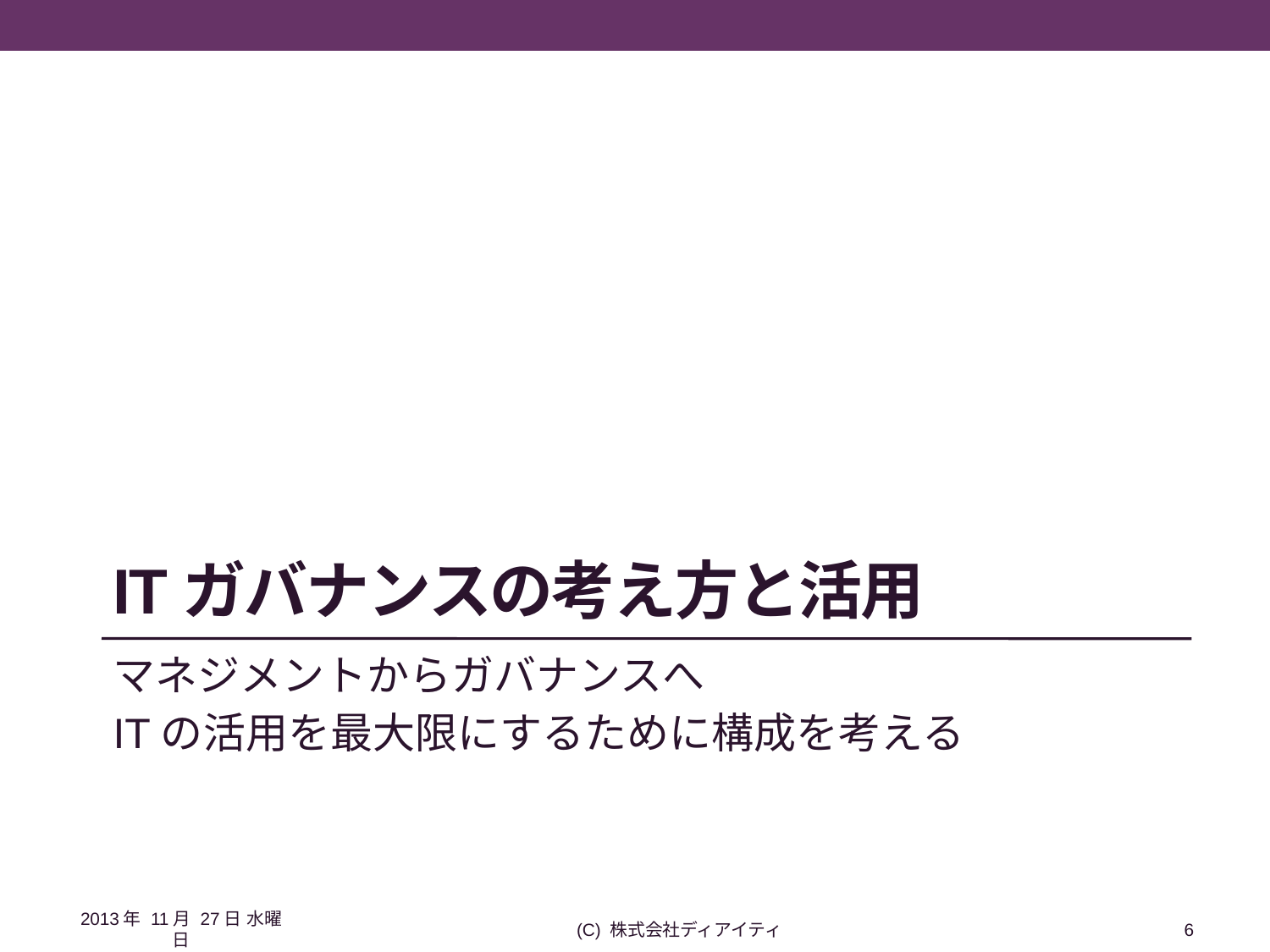

# ITガバナンスの考え方と活用
マネジメントからガバナンスへ
ITの活用を最大限にするために構成を考える
2013年 11月 27日 水曜日
(C) 株式会社ディアイティ
6